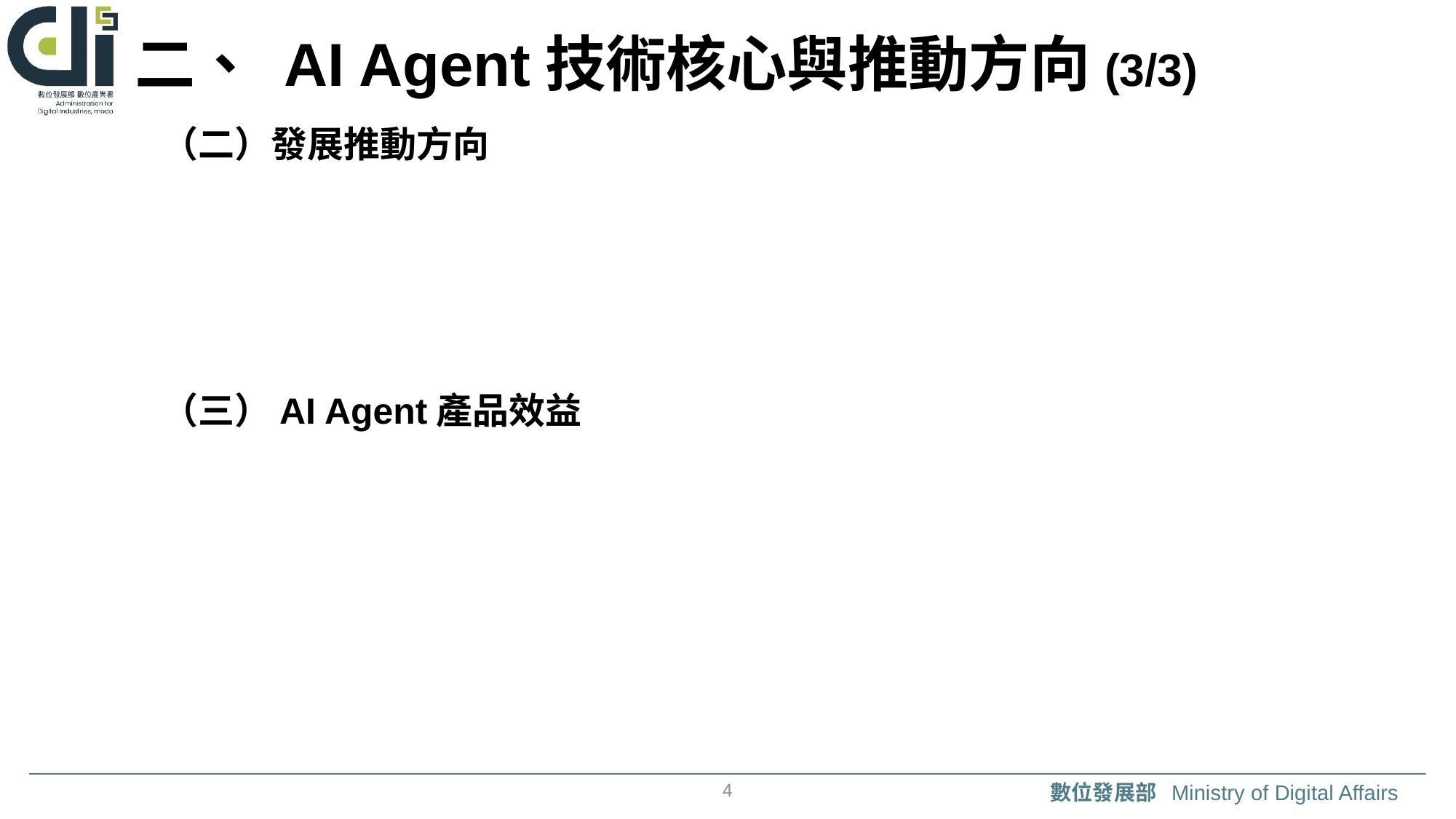

# 二、 AI Agent技術核心與推動方向(3/3)
（二）發展推動方向
（三）AI Agent產品效益
4